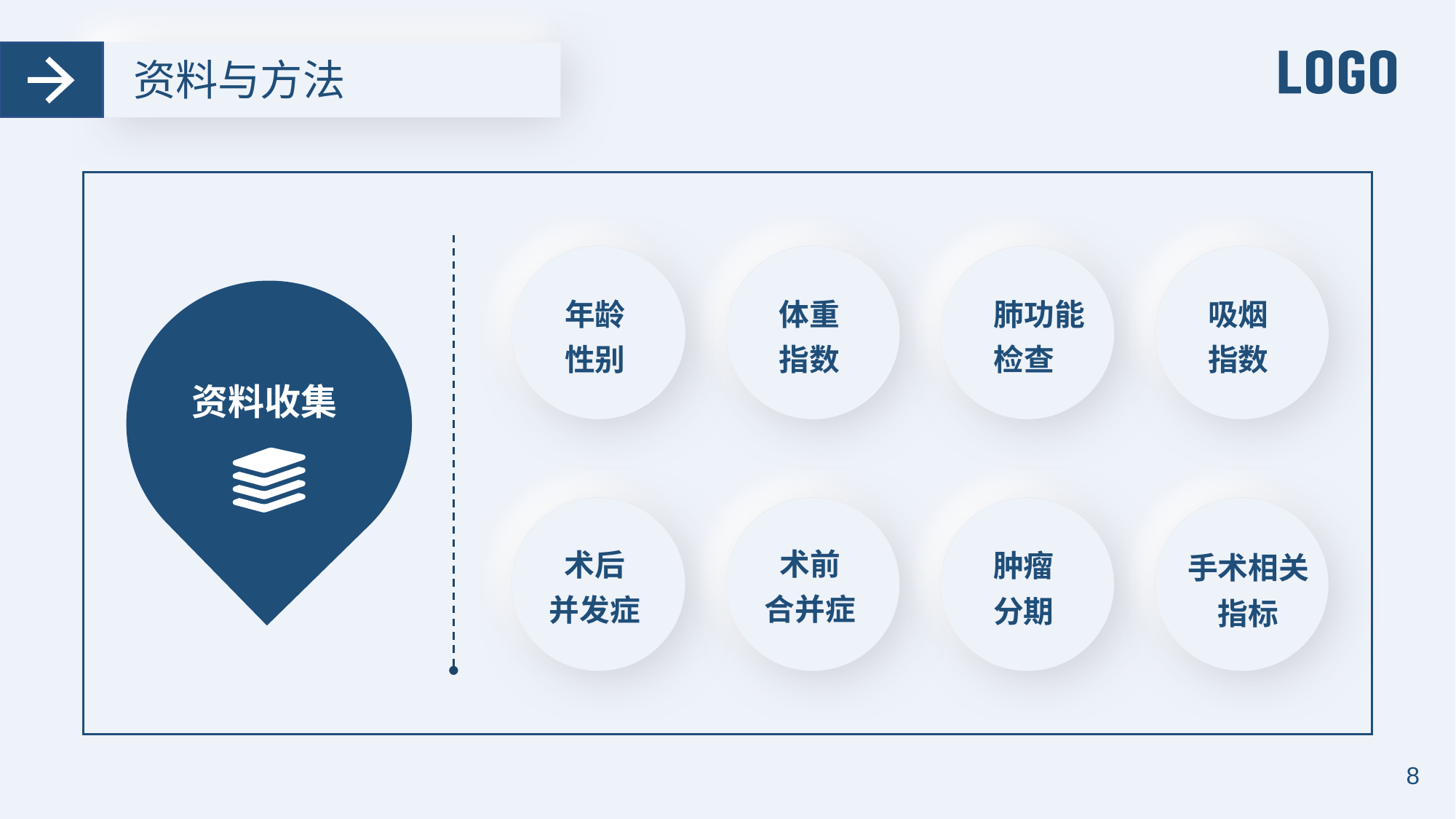

资料与方法

年龄
性别

体重
指数

肺功能
检查

吸烟
指数

资料收集

术后
并发症

术前
合并症

肿瘤
分期

手术相关
指标